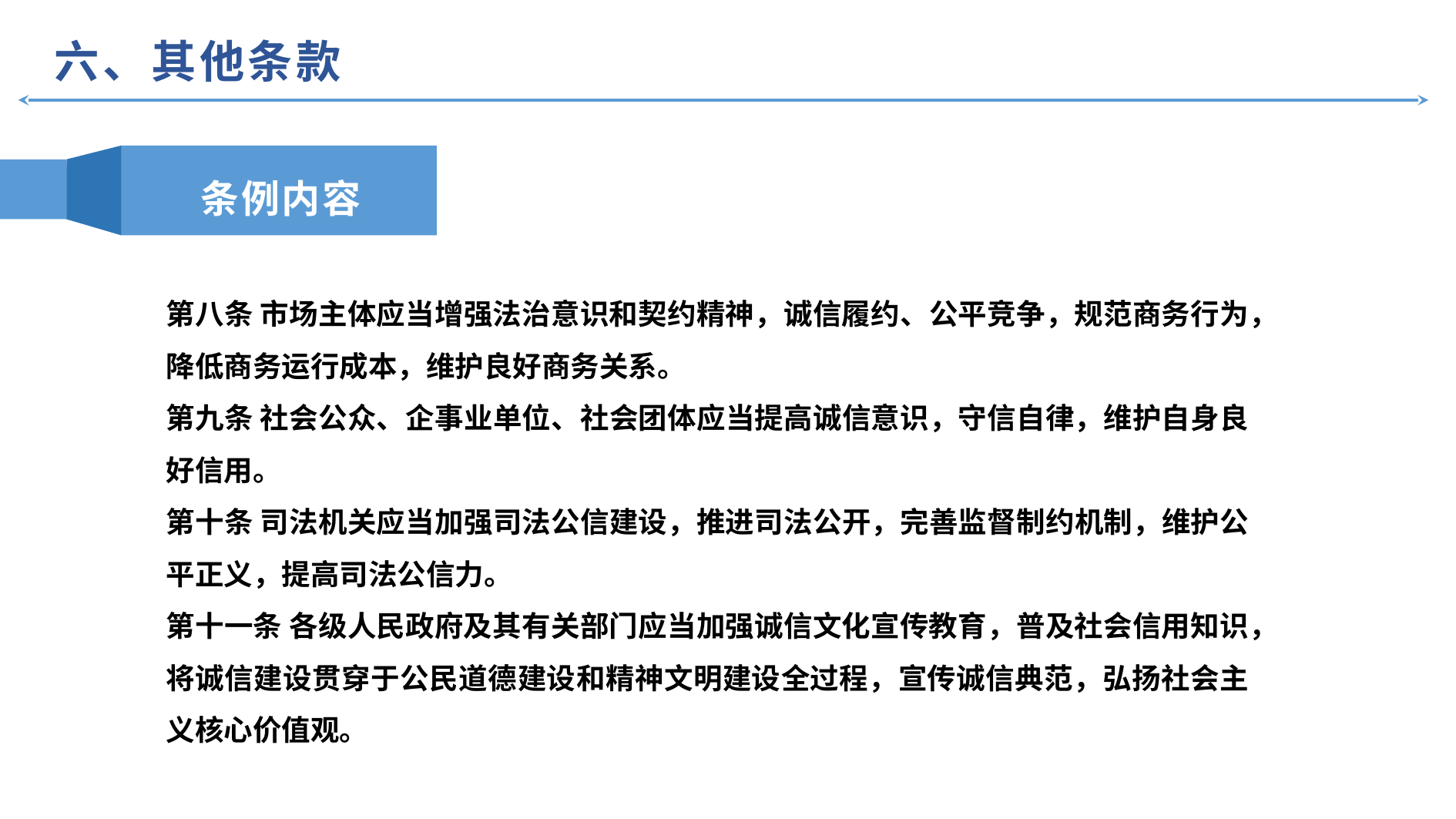

六、其他条款

条例内容
第八条 市场主体应当增强法治意识和契约精神，诚信履约、公平竞争，规范商务行为，降低商务运行成本，维护良好商务关系。
第九条 社会公众、企事业单位、社会团体应当提高诚信意识，守信自律，维护自身良好信用。
第十条 司法机关应当加强司法公信建设，推进司法公开，完善监督制约机制，维护公平正义，提高司法公信力。
第十一条 各级人民政府及其有关部门应当加强诚信文化宣传教育，普及社会信用知识，将诚信建设贯穿于公民道德建设和精神文明建设全过程，宣传诚信典范，弘扬社会主义核心价值观。